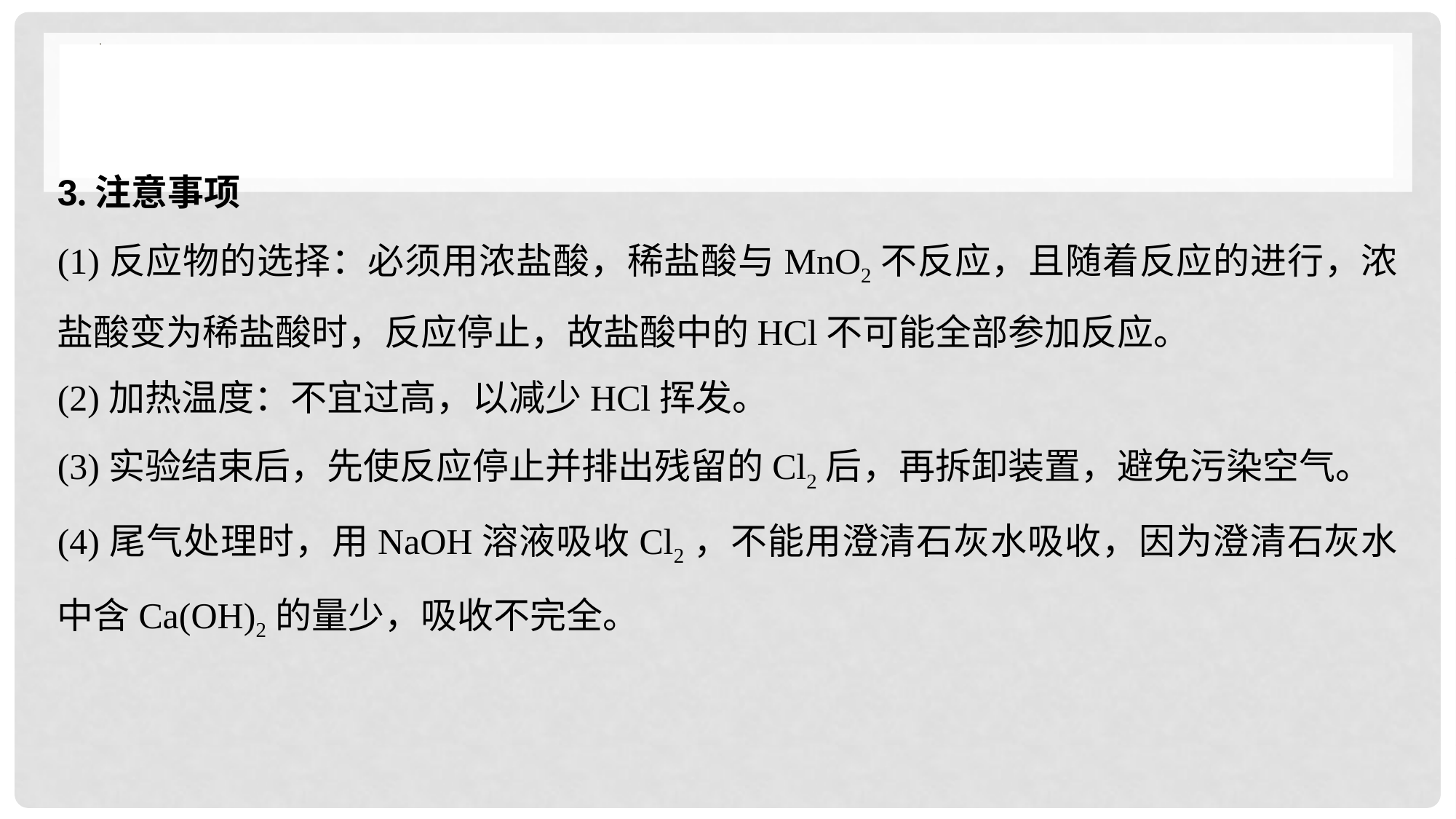

3.注意事项
(1)反应物的选择：必须用浓盐酸，稀盐酸与MnO2不反应，且随着反应的进行，浓盐酸变为稀盐酸时，反应停止，故盐酸中的HCl不可能全部参加反应。
(2)加热温度：不宜过高，以减少HCl挥发。
(3)实验结束后，先使反应停止并排出残留的Cl2后，再拆卸装置，避免污染空气。
(4)尾气处理时，用NaOH溶液吸收Cl2，不能用澄清石灰水吸收，因为澄清石灰水中含Ca(OH)2的量少，吸收不完全。